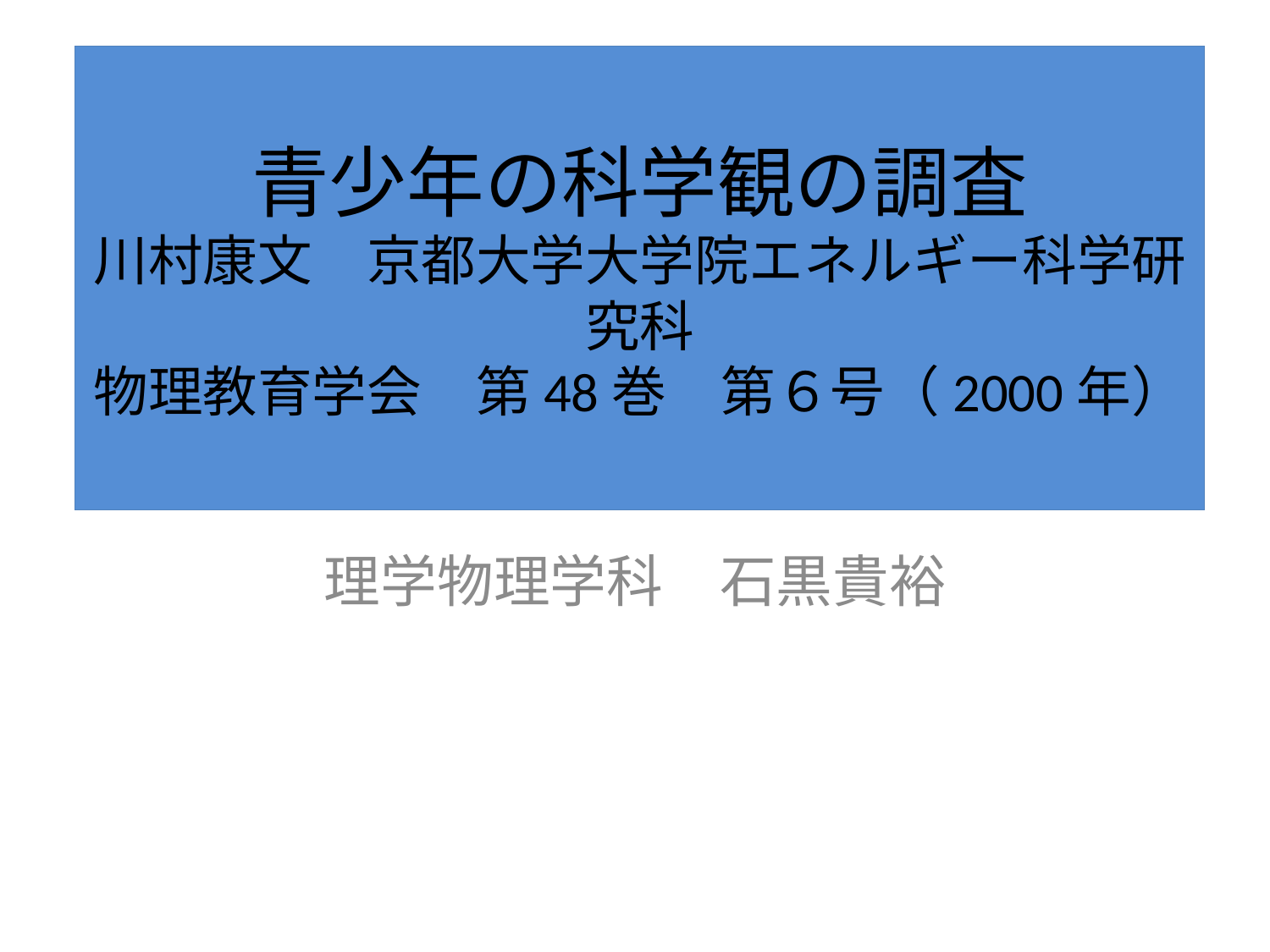

# 青少年の科学観の調査 川村康文　京都大学大学院エネルギー科学研究科 物理教育学会　第48巻　第６号（2000年）
理学物理学科　石黒貴裕